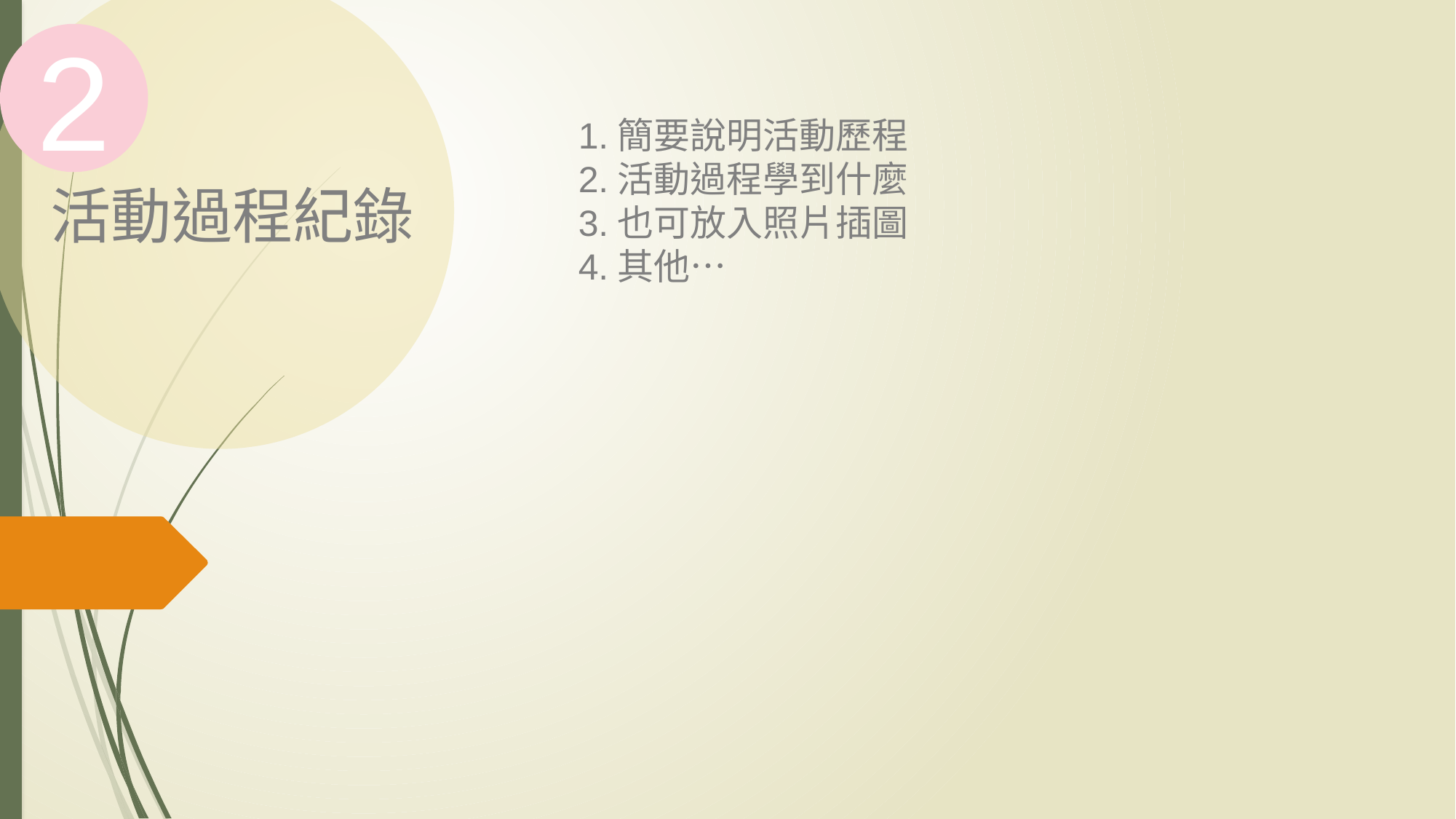

2
1.簡要說明活動歷程
2.活動過程學到什麼
3.也可放入照片插圖
4.其他…
活動過程紀錄